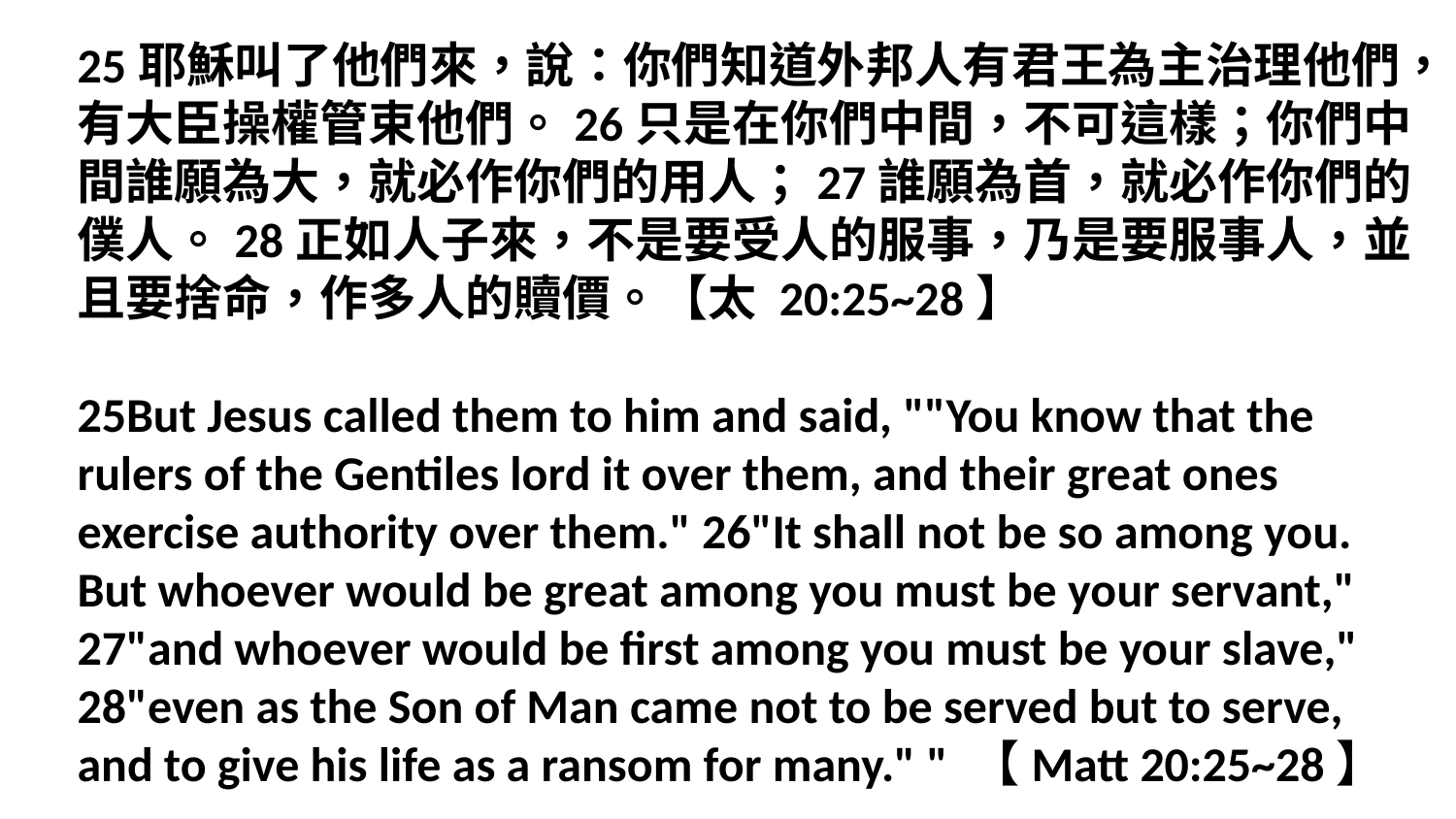

25耶穌叫了他們來，說：你們知道外邦人有君王為主治理他們，有大臣操權管束他們。26只是在你們中間，不可這樣；你們中間誰願為大，就必作你們的用人；27誰願為首，就必作你們的僕人。28正如人子來，不是要受人的服事，乃是要服事人，並且要捨命，作多人的贖價。【太 20:25~28】

25But Jesus called them to him and said, ""You know that the rulers of the Gentiles lord it over them, and their great ones exercise authority over them." 26"It shall not be so among you. But whoever would be great among you must be your servant," 27"and whoever would be first among you must be your slave," 28"even as the Son of Man came not to be served but to serve, and to give his life as a ransom for many." " 【Matt 20:25~28】